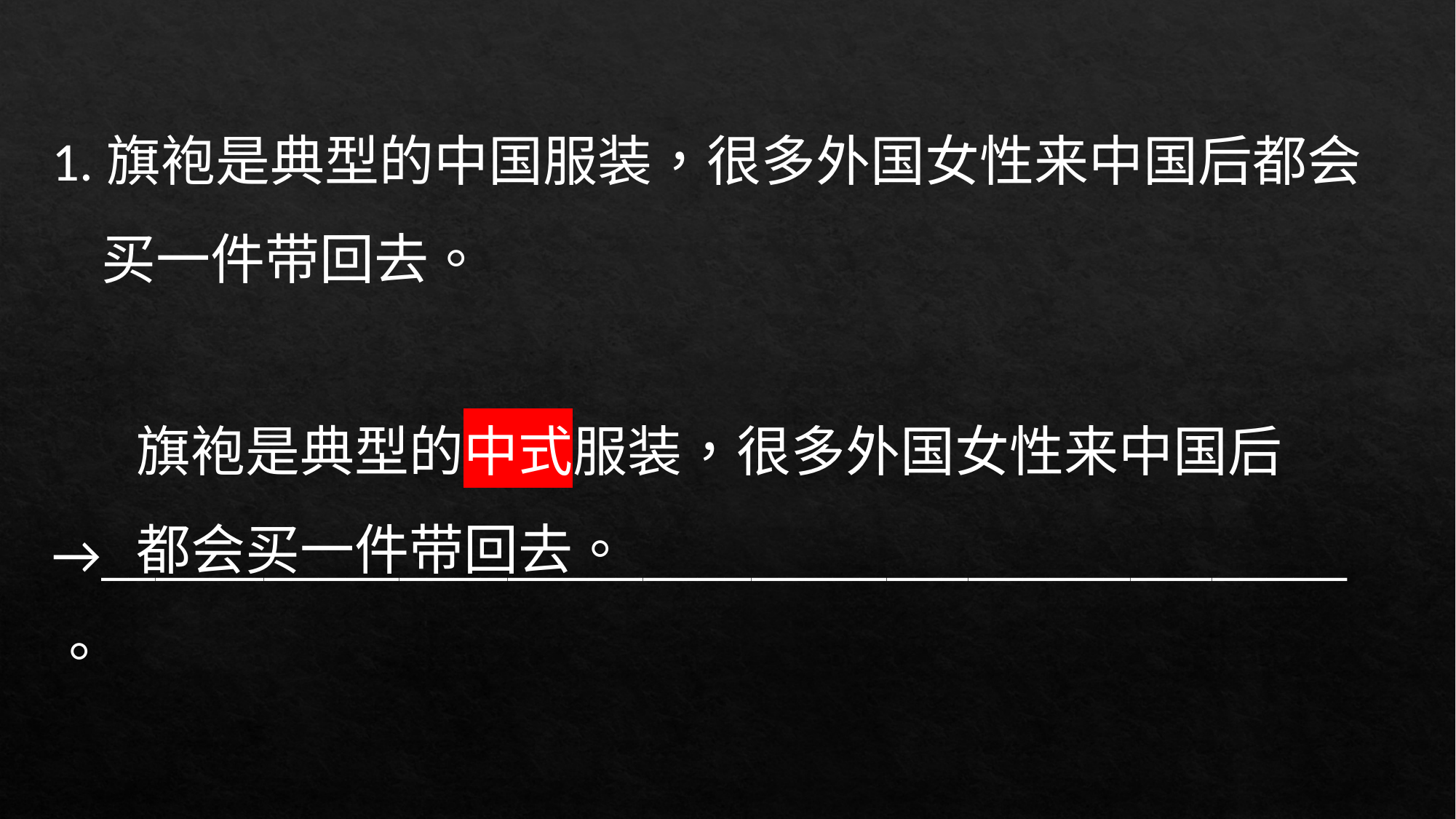

1.旗袍是典型的中国服装，很多外国女性来中国后都会
   买一件带回去。

→______________________________________________。
旗袍是典型的中式服装，很多外国女性来中国后都会买一件带回去。